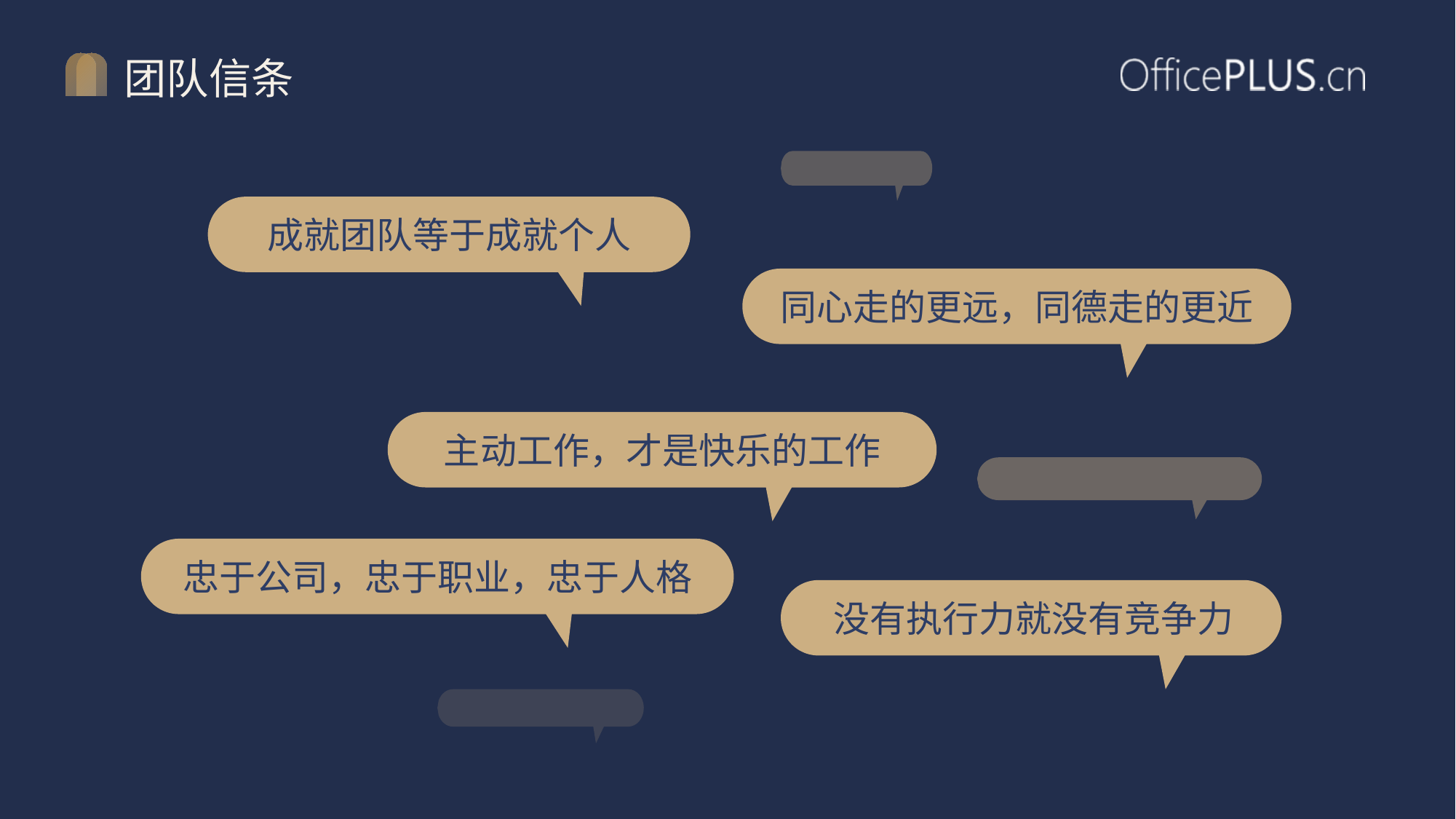

# 团队信条

成就团队等于成就个人

同心走的更远，同德走的更近

主动工作，才是快乐的工作

忠于公司，忠于职业，忠于人格

没有执行力就没有竞争力